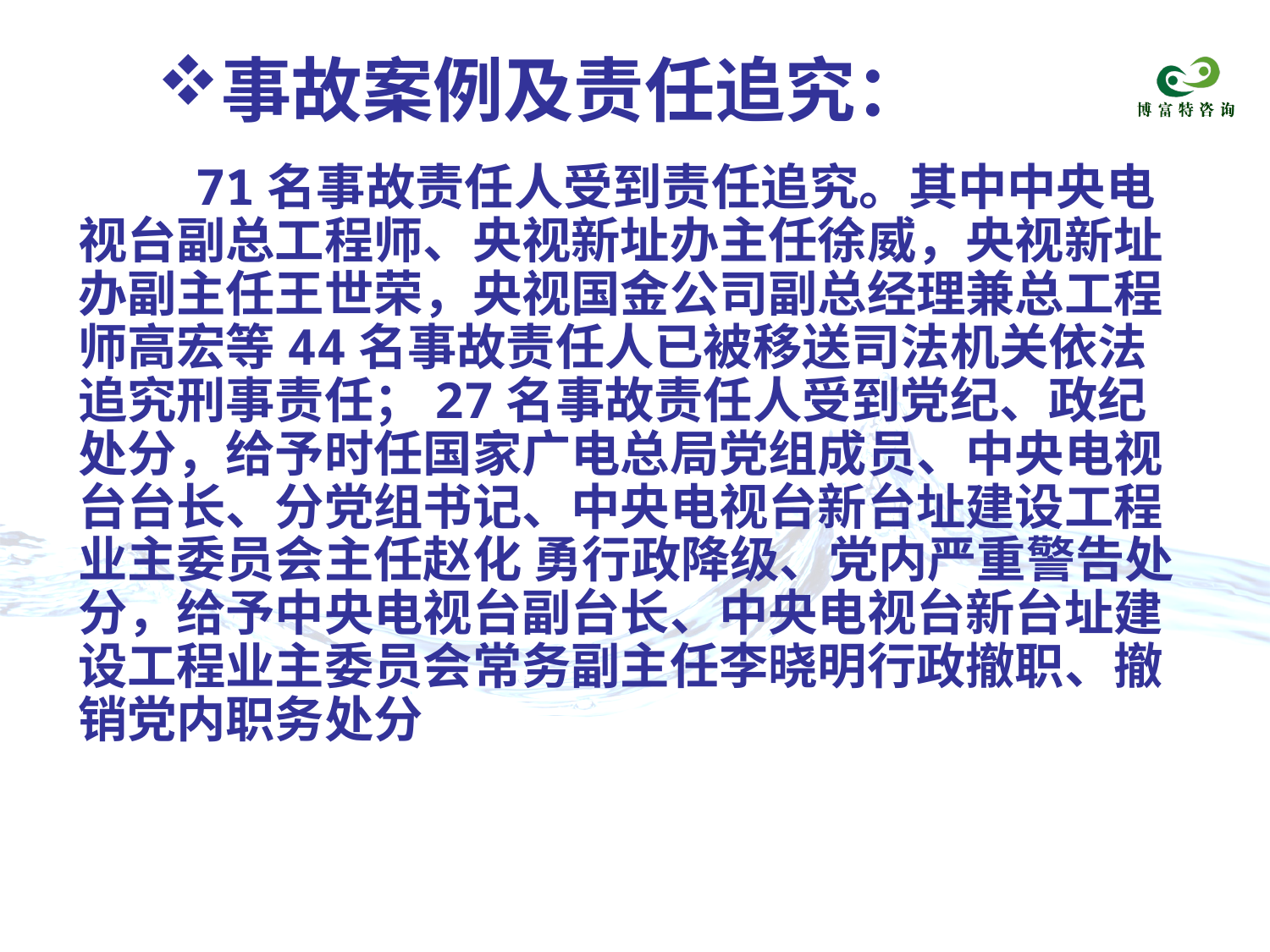

事故案例及责任追究：
    71名事故责任人受到责任追究。其中中央电视台副总工程师、央视新址办主任徐威，央视新址办副主任王世荣，央视国金公司副总经理兼总工程师高宏等44名事故责任人已被移送司法机关依法追究刑事责任；27名事故责任人受到党纪、政纪处分，给予时任国家广电总局党组成员、中央电视台台长、分党组书记、中央电视台新台址建设工程业主委员会主任赵化 勇行政降级、党内严重警告处分，给予中央电视台副台长、中央电视台新台址建设工程业主委员会常务副主任李晓明行政撤职、撤销党内职务处分